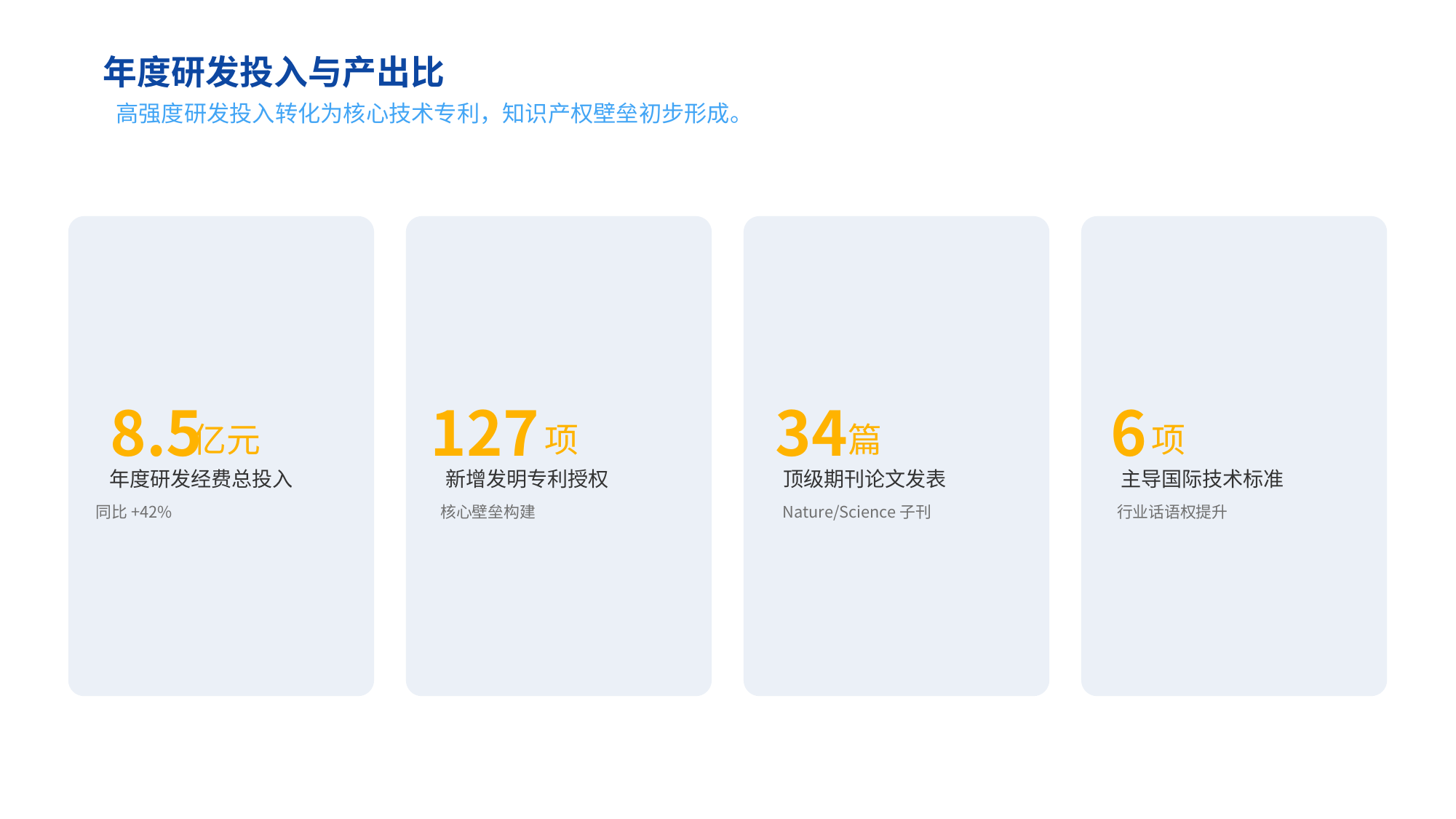

年度研发投入与产出比
高强度研发投入转化为核心技术专利，知识产权壁垒初步形成。

8.5
127
34
6
亿元
项
篇
项
年度研发经费总投入
新增发明专利授权
顶级期刊论文发表
主导国际技术标准
同比+42%
核心壁垒构建
Nature/Science子刊
行业话语权提升